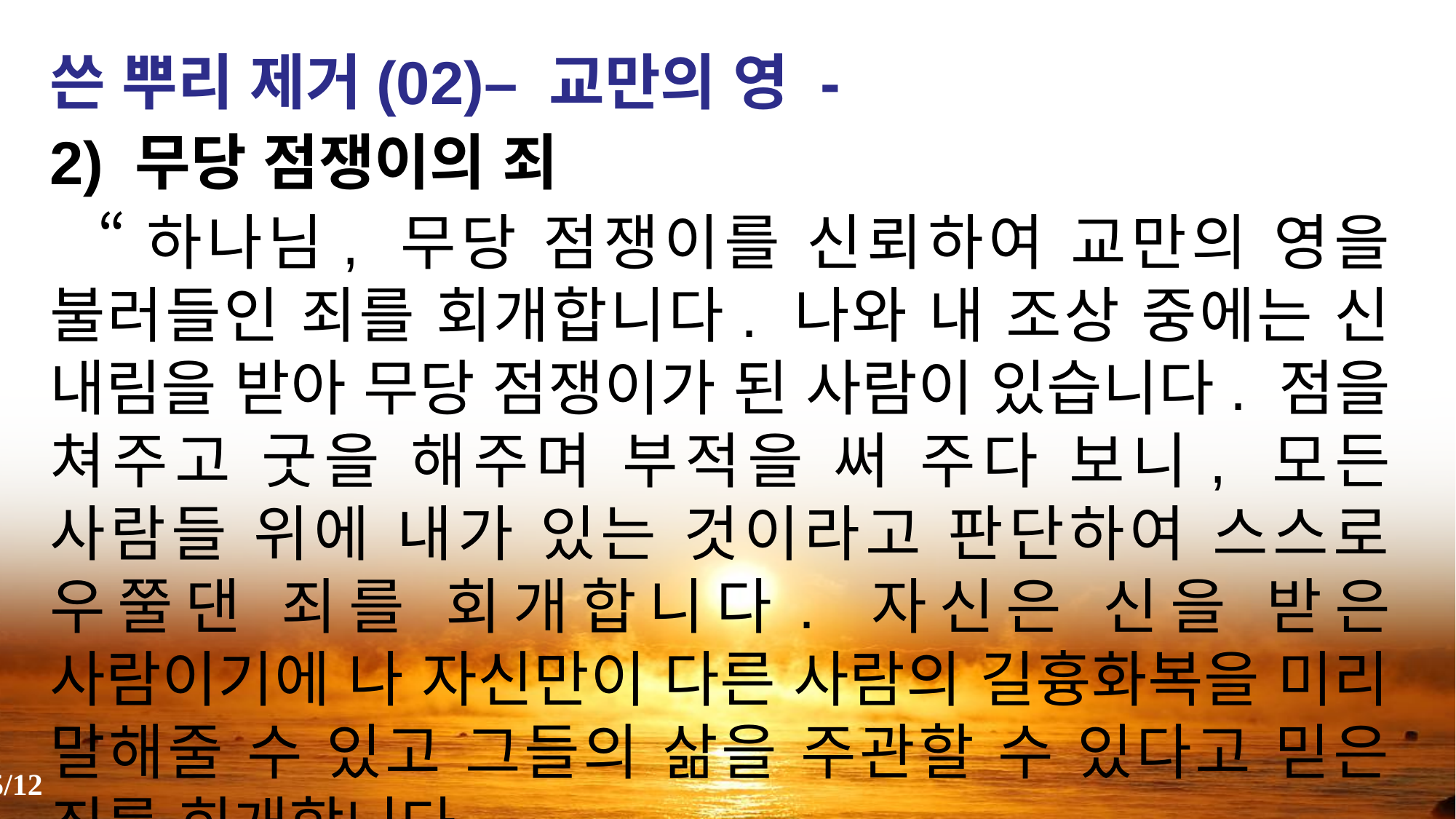

쓴 뿌리 제거(02)– 교만의 영 -
2) 무당 점쟁이의 죄
  “하나님, 무당 점쟁이를 신뢰하여 교만의 영을 불러들인 죄를 회개합니다. 나와 내 조상 중에는 신 내림을 받아 무당 점쟁이가 된 사람이 있습니다. 점을 쳐주고 굿을 해주며 부적을 써 주다 보니, 모든 사람들 위에 내가 있는 것이라고 판단하여 스스로 우쭐댄 죄를 회개합니다. 자신은 신을 받은 사람이기에 나 자신만이 다른 사람의 길흉화복을 미리 말해줄 수 있고 그들의 삶을 주관할 수 있다고 믿은 죄를 회개합니다.